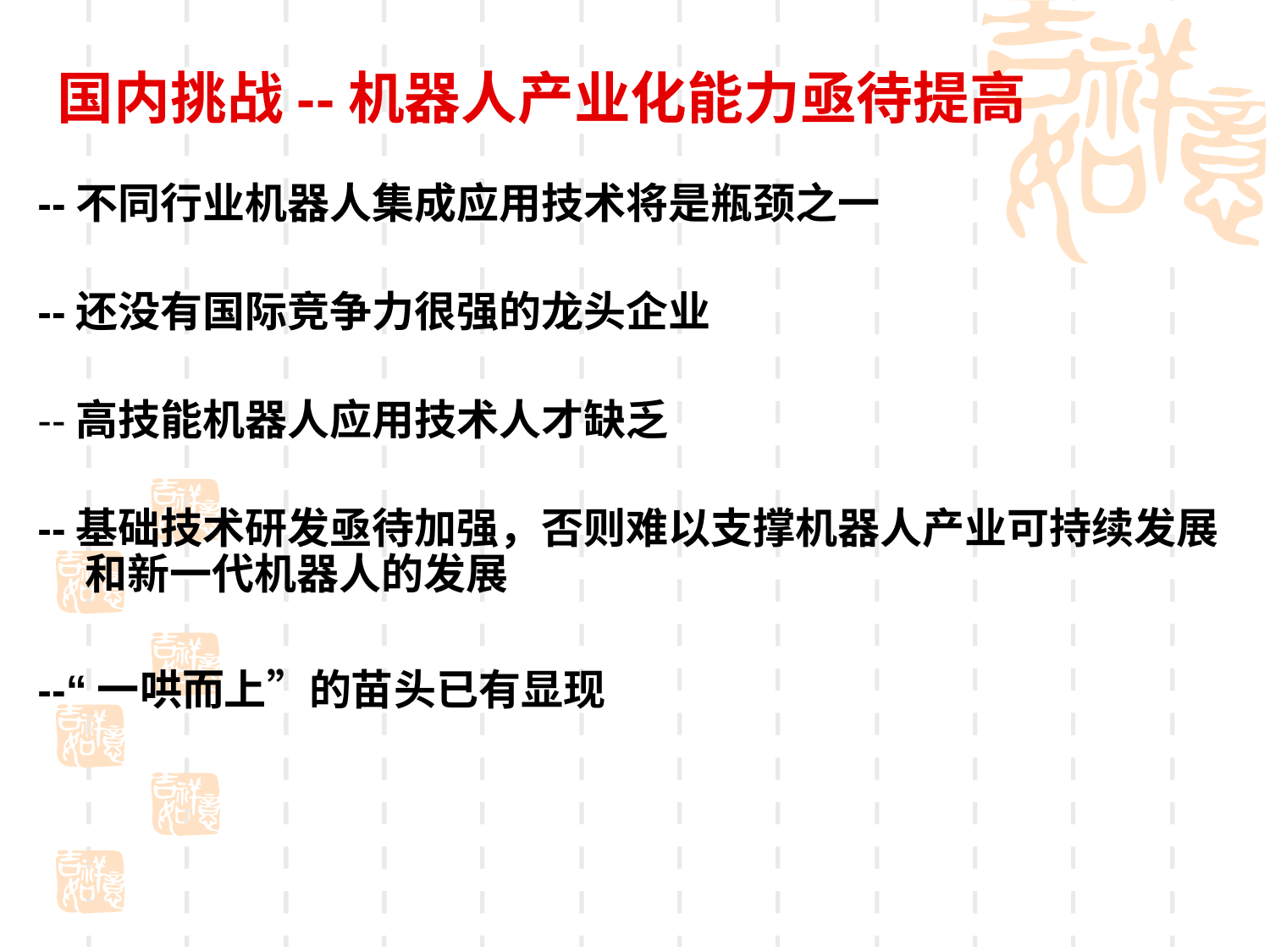

国内挑战--机器人产业化能力亟待提高
# --不同行业机器人集成应用技术将是瓶颈之一

--还没有国际竞争力很强的龙头企业

--高技能机器人应用技术人才缺乏

--基础技术研发亟待加强，否则难以支撑机器人产业可持续发展和新一代机器人的发展

--“一哄而上”的苗头已有显现